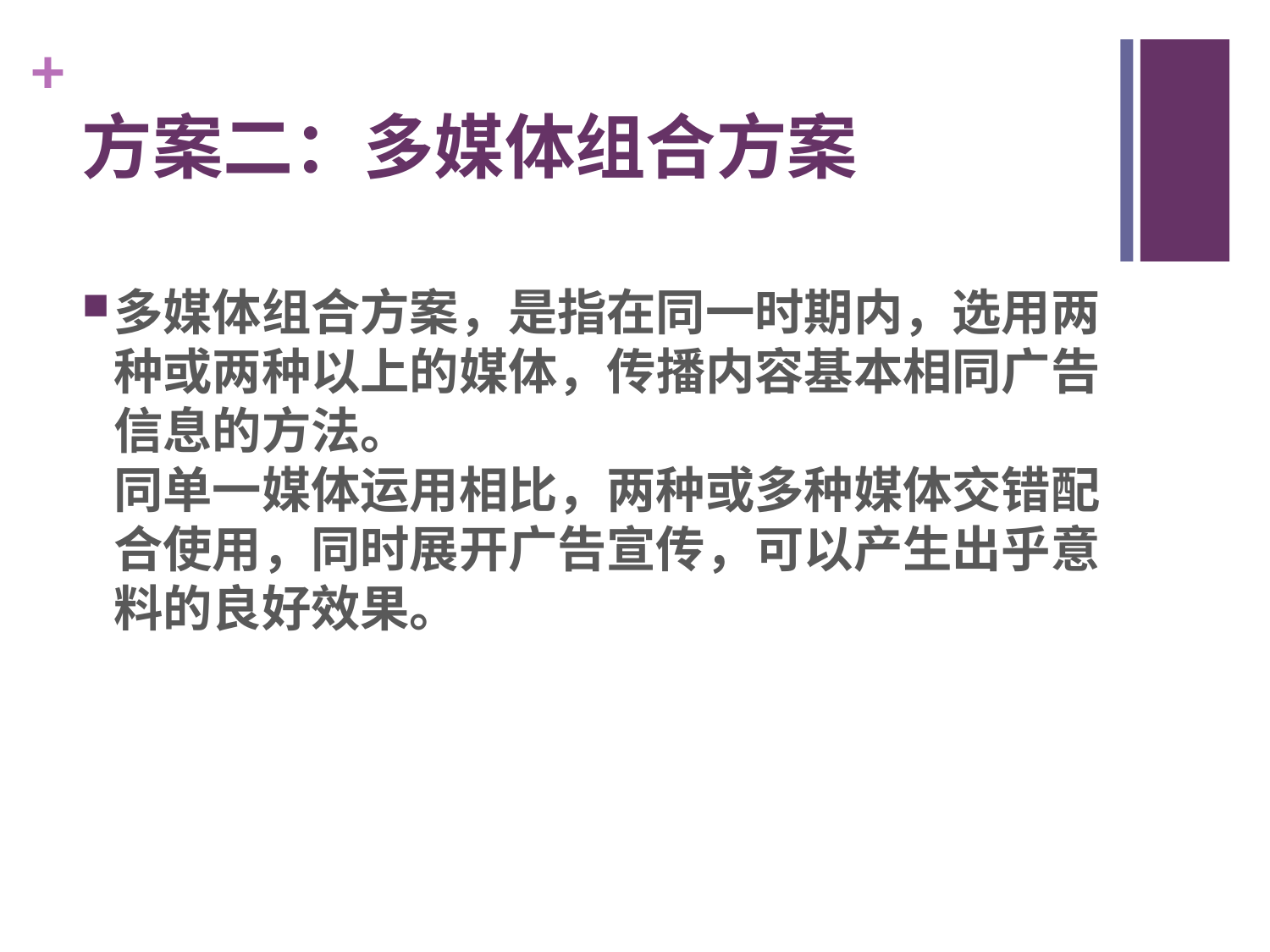

# 方案二：多媒体组合方案
多媒体组合方案，是指在同一时期内，选用两种或两种以上的媒体，传播内容基本相同广告信息的方法。
同单一媒体运用相比，两种或多种媒体交错配合使用，同时展开广告宣传，可以产生出乎意料的良好效果。